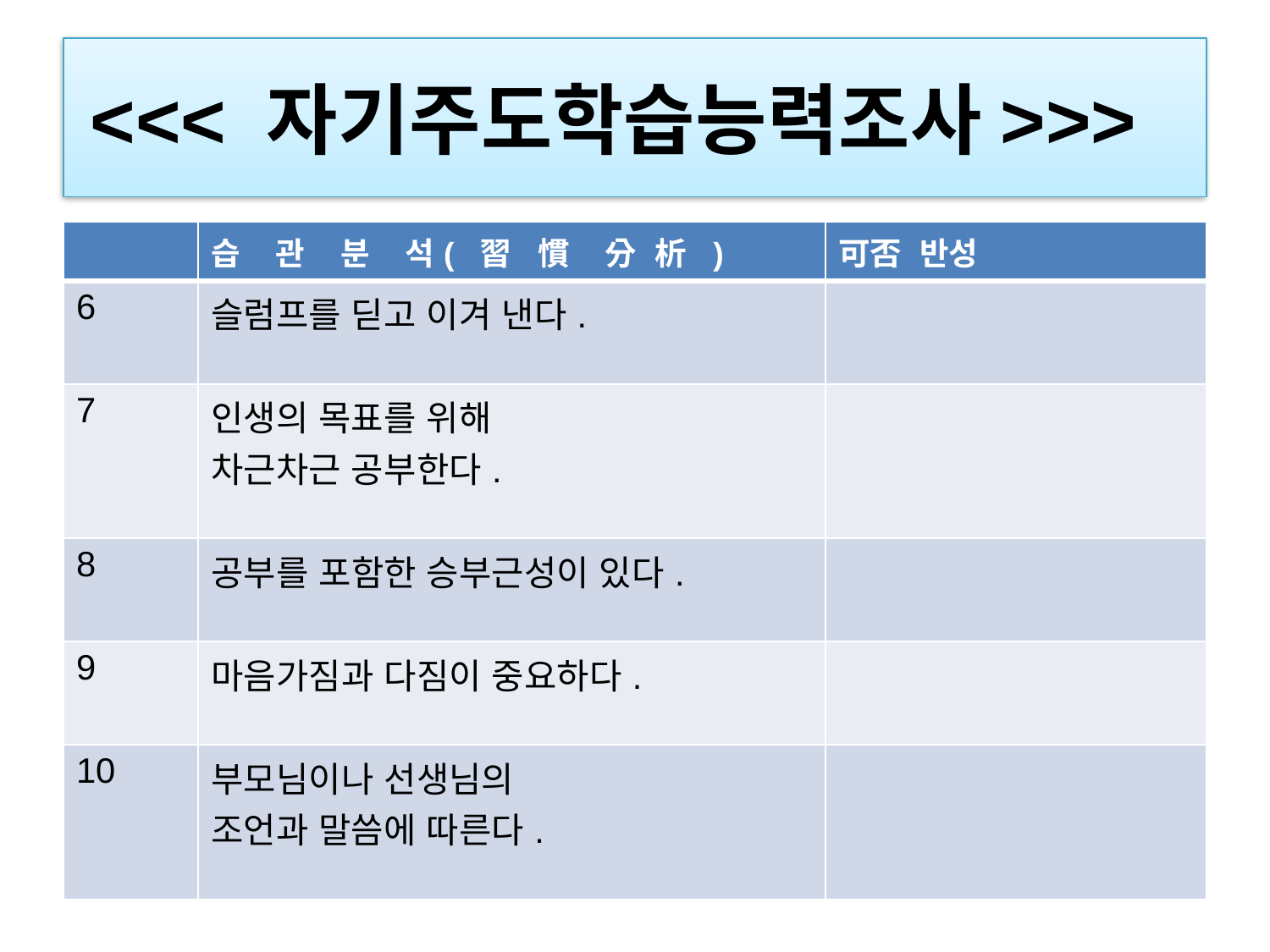

# <<< 자기주도학습능력조사>>>
|  | 습    관    분    석(  習   慣    分  析  ) | 可否 반성 |
| --- | --- | --- |
| 6 | 슬럼프를 딛고 이겨 낸다. |  |
| 7 | 인생의 목표를 위해 차근차근 공부한다. |  |
| 8 | 공부를 포함한 승부근성이 있다. |  |
| 9 | 마음가짐과 다짐이 중요하다. |  |
| 10 | 부모님이나 선생님의 조언과 말씀에 따른다. |  |